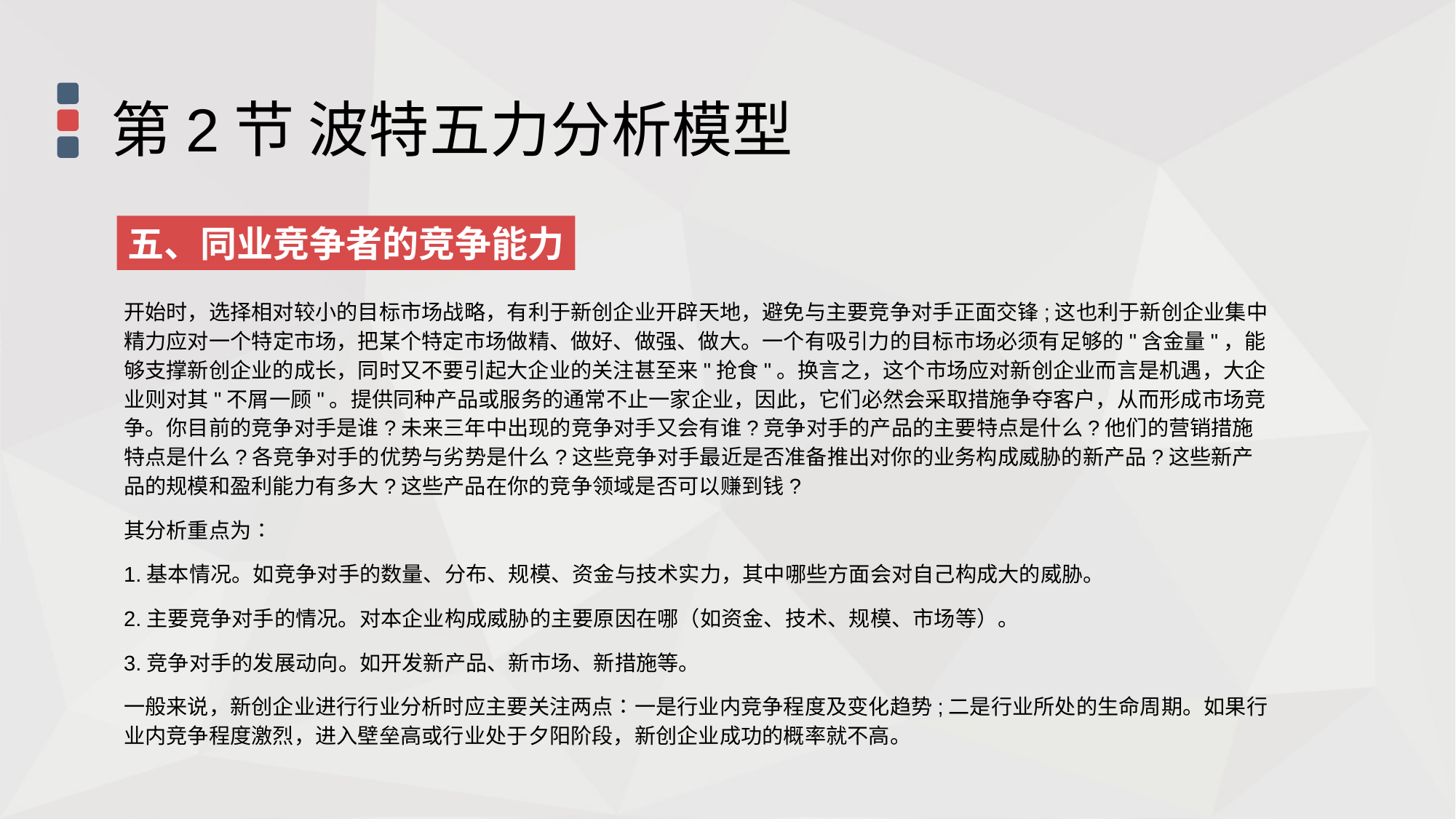

第2节 波特五力分析模型
五、同业竞争者的竞争能力
开始时，选择相对较小的目标市场战略，有利于新创企业开辟天地，避免与主要竞争对手正面交锋;这也利于新创企业集中精力应对一个特定市场，把某个特定市场做精、做好、做强、做大。一个有吸引力的目标市场必须有足够的"含金量"，能够支撑新创企业的成长，同时又不要引起大企业的关注甚至来"抢食"。换言之，这个市场应对新创企业而言是机遇，大企业则对其"不屑一顾"。提供同种产品或服务的通常不止一家企业，因此，它们必然会采取措施争夺客户，从而形成市场竞争。你目前的竞争对手是谁?未来三年中出现的竞争对手又会有谁?竞争对手的产品的主要特点是什么?他们的营销措施特点是什么?各竞争对手的优势与劣势是什么?这些竞争对手最近是否准备推出对你的业务构成威胁的新产品?这些新产品的规模和盈利能力有多大?这些产品在你的竞争领域是否可以赚到钱?
其分析重点为∶
1.基本情况。如竞争对手的数量、分布、规模、资金与技术实力，其中哪些方面会对自己构成大的威胁。
2.主要竞争对手的情况。对本企业构成威胁的主要原因在哪（如资金、技术、规模、市场等）。
3.竞争对手的发展动向。如开发新产品、新市场、新措施等。
一般来说，新创企业进行行业分析时应主要关注两点∶一是行业内竞争程度及变化趋势;二是行业所处的生命周期。如果行业内竞争程度激烈，进入壁垒高或行业处于夕阳阶段，新创企业成功的概率就不高。